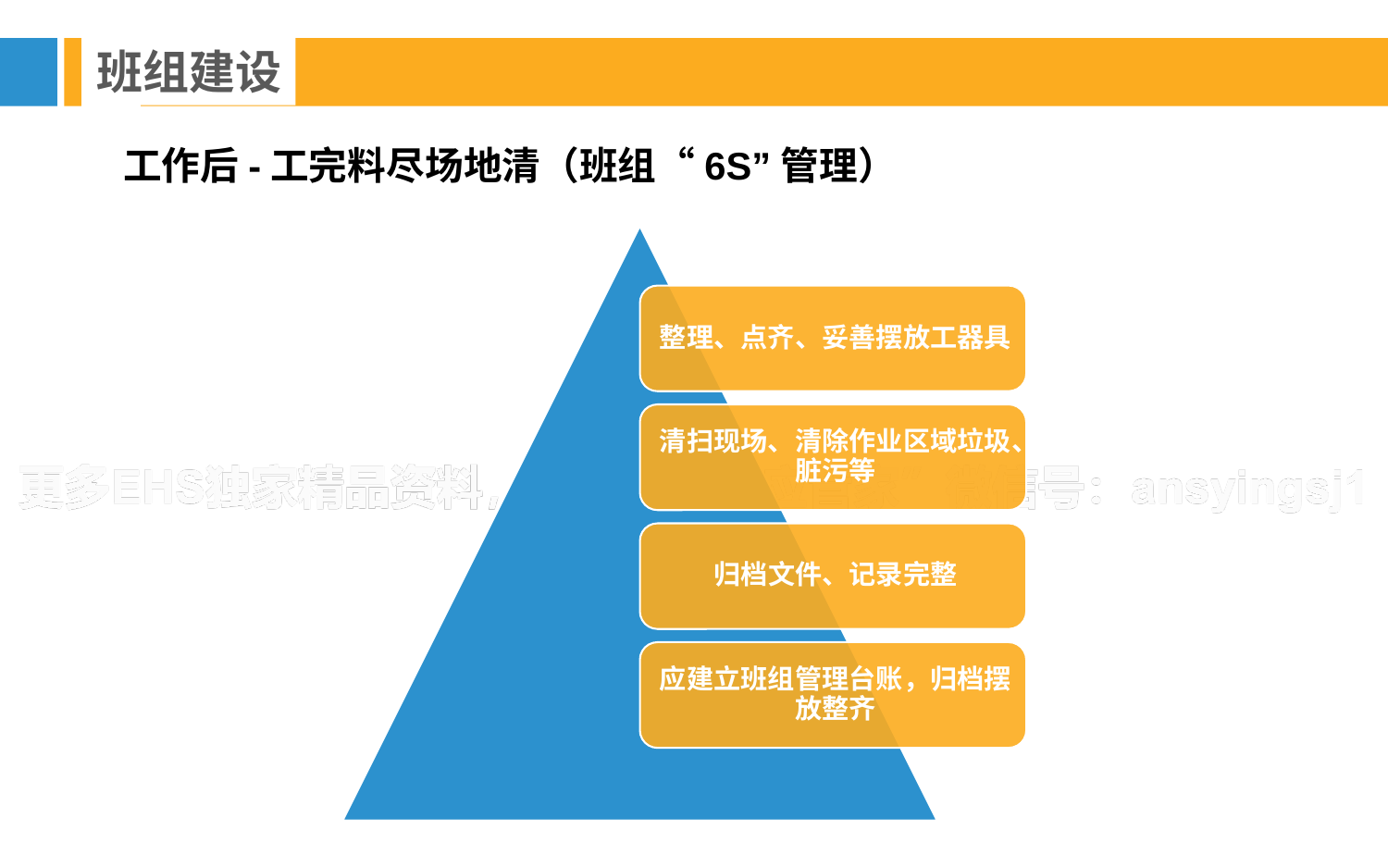

班组建设
工作后-工完料尽场地清（班组“6S”管理）
整理、点齐、妥善摆放工器具
清扫现场、清除作业区域垃圾、脏污等
归档文件、记录完整
应建立班组管理台账，归档摆放整齐